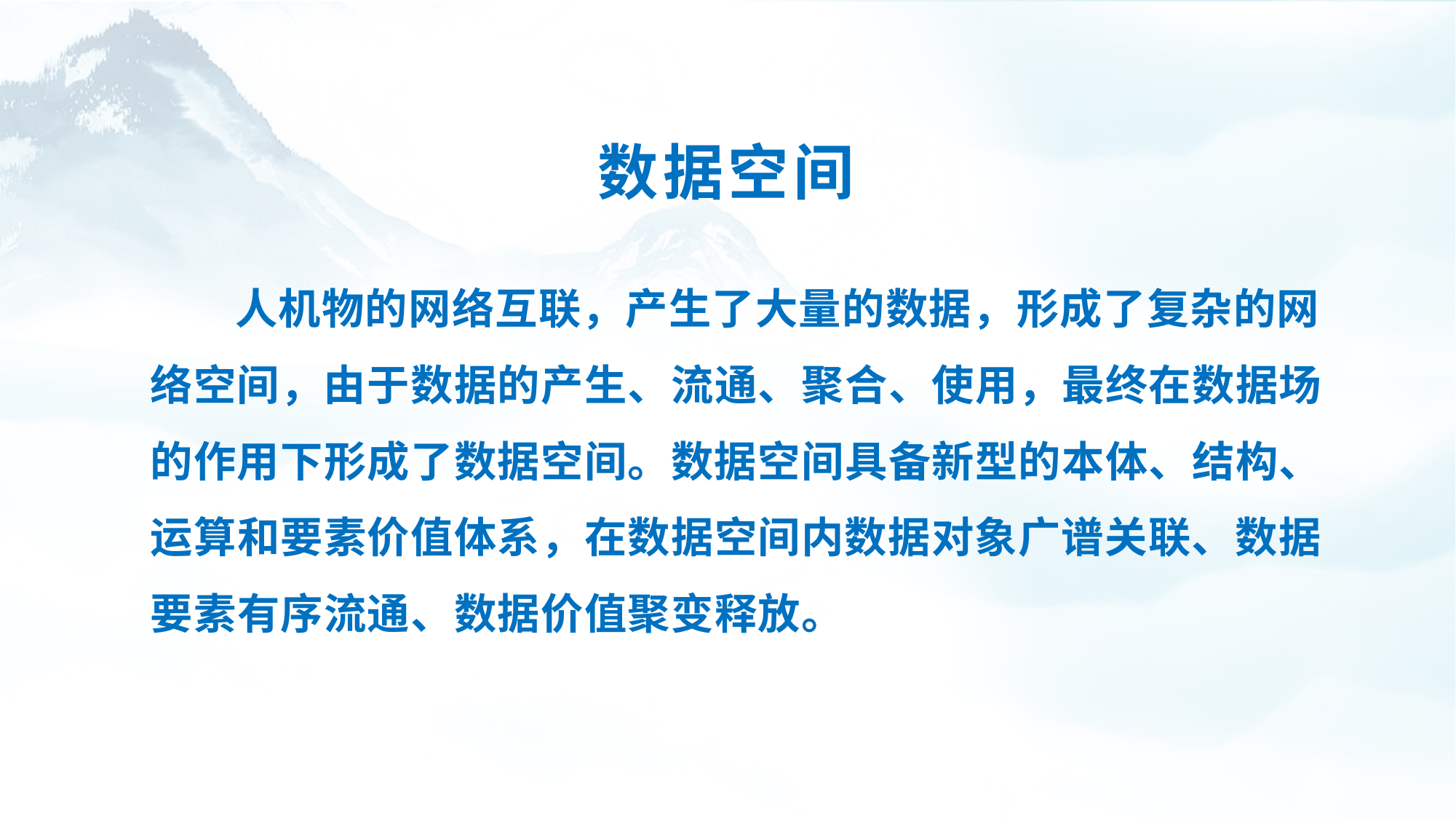

数据空间
       人机物的网络互联，产生了大量的数据，形成了复杂的网络空间，由于数据的产生、流通、聚合、使用，最终在数据场的作用下形成了数据空间。数据空间具备新型的本体、结构、运算和要素价值体系，在数据空间内数据对象广谱关联、数据要素有序流通、数据价值聚变释放。